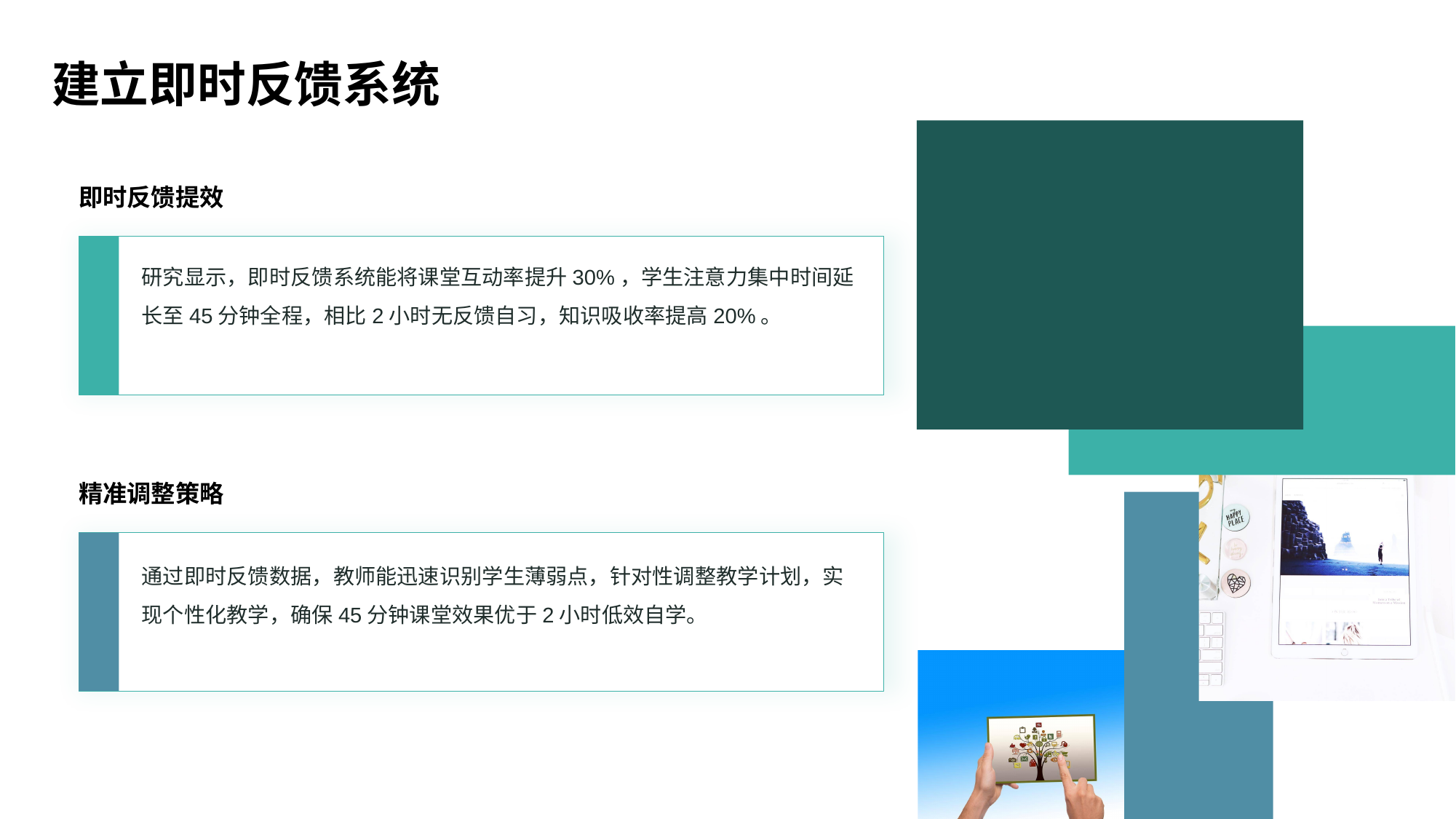

建立即时反馈系统

即时反馈提效

研究显示，即时反馈系统能将课堂互动率提升30%，学生注意力集中时间延长至45分钟全程，相比2小时无反馈自习，知识吸收率提高20%。

精准调整策略

通过即时反馈数据，教师能迅速识别学生薄弱点，针对性调整教学计划，实现个性化教学，确保45分钟课堂效果优于2小时低效自学。